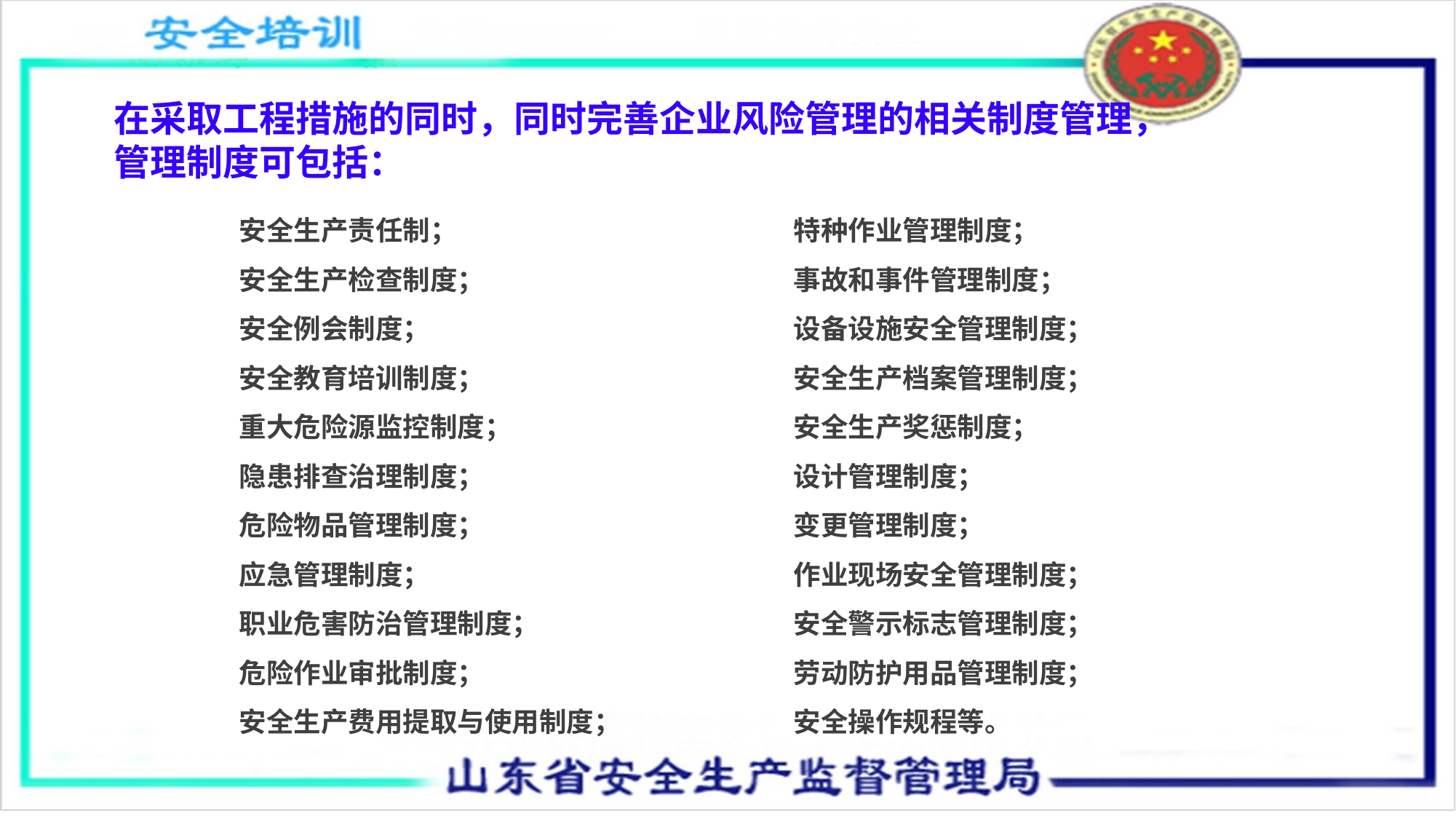

在采取工程措施的同时，同时完善企业风险管理的相关制度管理，
管理制度可包括：
安全生产责任制；
安全生产检查制度；
安全例会制度；
安全教育培训制度；
重大危险源监控制度；
隐患排查治理制度；
危险物品管理制度；
应急管理制度；
职业危害防治管理制度；
危险作业审批制度；
安全生产费用提取与使用制度；
特种作业管理制度；
事故和事件管理制度；
设备设施安全管理制度；
安全生产档案管理制度；
安全生产奖惩制度；
设计管理制度；
变更管理制度；
作业现场安全管理制度；
安全警示标志管理制度；
劳动防护用品管理制度；
安全操作规程等。